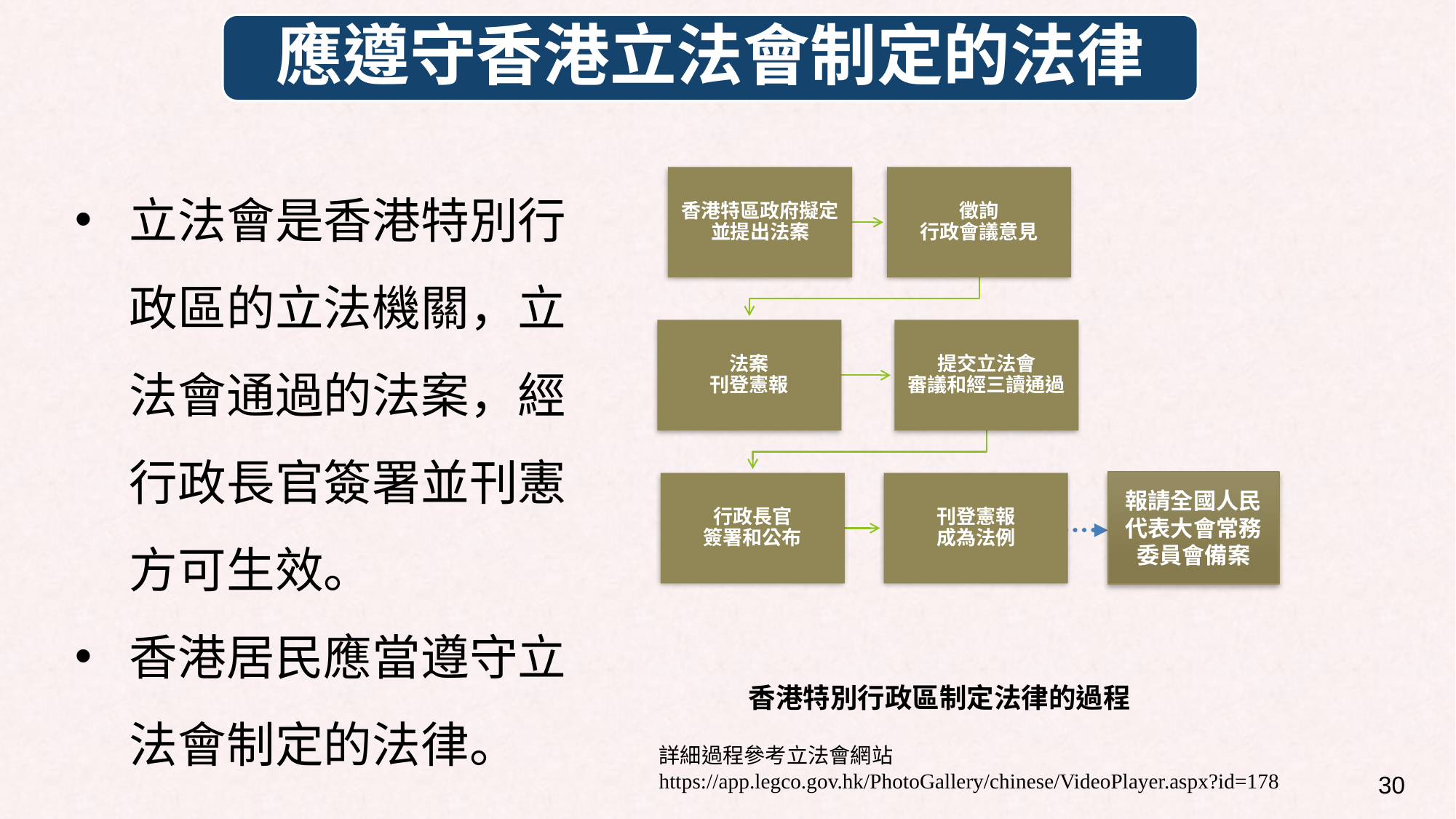

應遵守香港立法會制定的法律
立法會是香港特別行政區的立法機關，立法會通過的法案，經行政長官簽署並刊憲方可生效。
香港居民應當遵守立法會制定的法律。

香港特區政府擬定並提出法案

徵詢
行政會議意見

法案
刊登憲報

提交立法會
審議和經三讀通過

行政長官
簽署和公布
刊登憲報
成為法例
報請全國人民代表大會常務委員會備案
香港特別行政區制定法律的過程
詳細過程參考立法會網站 https://app.legco.gov.hk/PhotoGallery/chinese/VideoPlayer.aspx?id=178
30